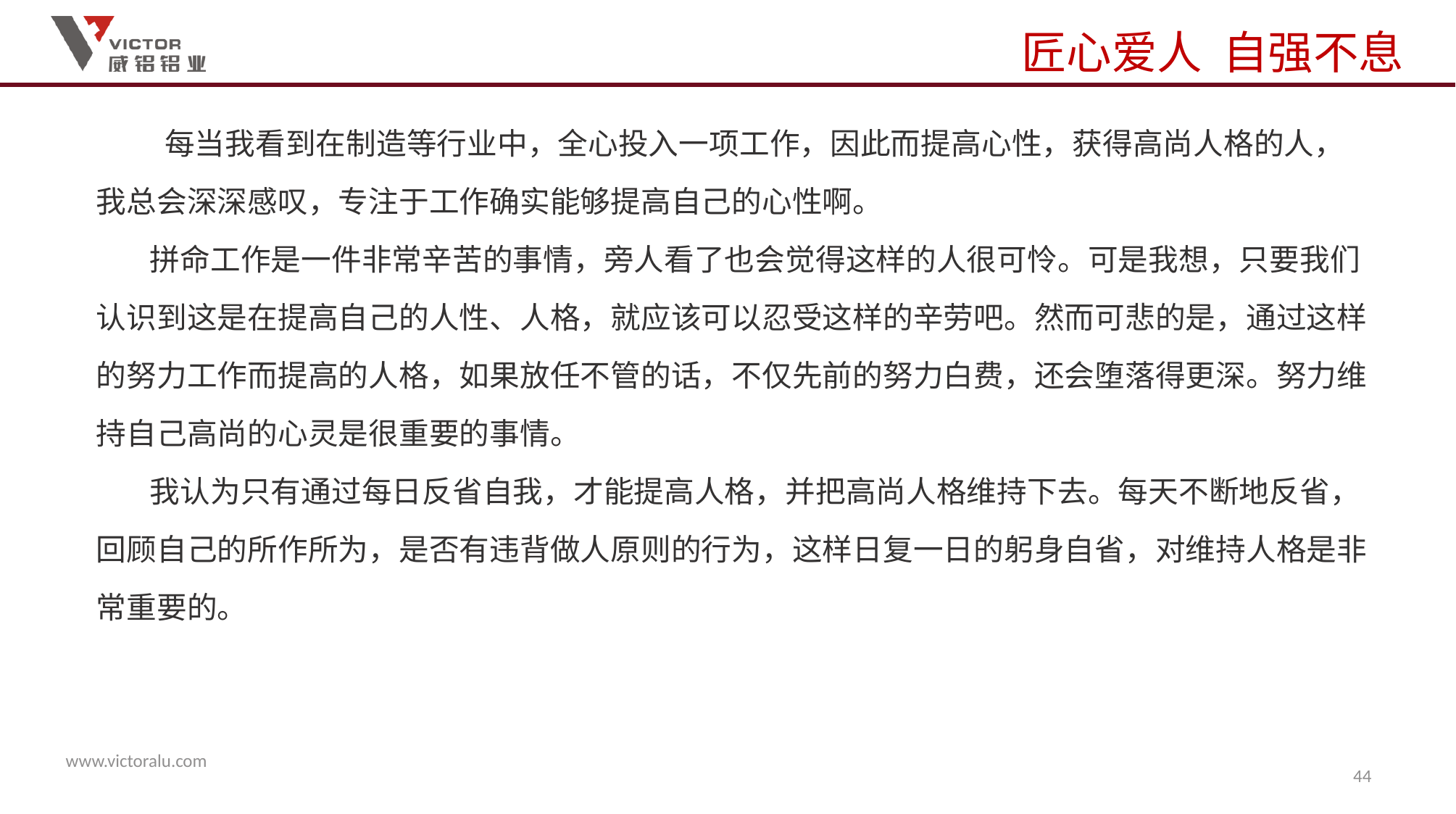

每当我看到在制造等行业中，全心投入一项工作，因此而提高心性，获得高尚人格的人，我总会深深感叹，专注于工作确实能够提高自己的心性啊。
        拼命工作是一件非常辛苦的事情，旁人看了也会觉得这样的人很可怜。可是我想，只要我们认识到这是在提高自己的人性、人格，就应该可以忍受这样的辛劳吧。然而可悲的是，通过这样的努力工作而提高的人格，如果放任不管的话，不仅先前的努力白费，还会堕落得更深。努力维持自己高尚的心灵是很重要的事情。
        我认为只有通过每日反省自我，才能提高人格，并把高尚人格维持下去。每天不断地反省，回顾自己的所作所为，是否有违背做人原则的行为，这样日复一日的躬身自省，对维持人格是非常重要的。
44